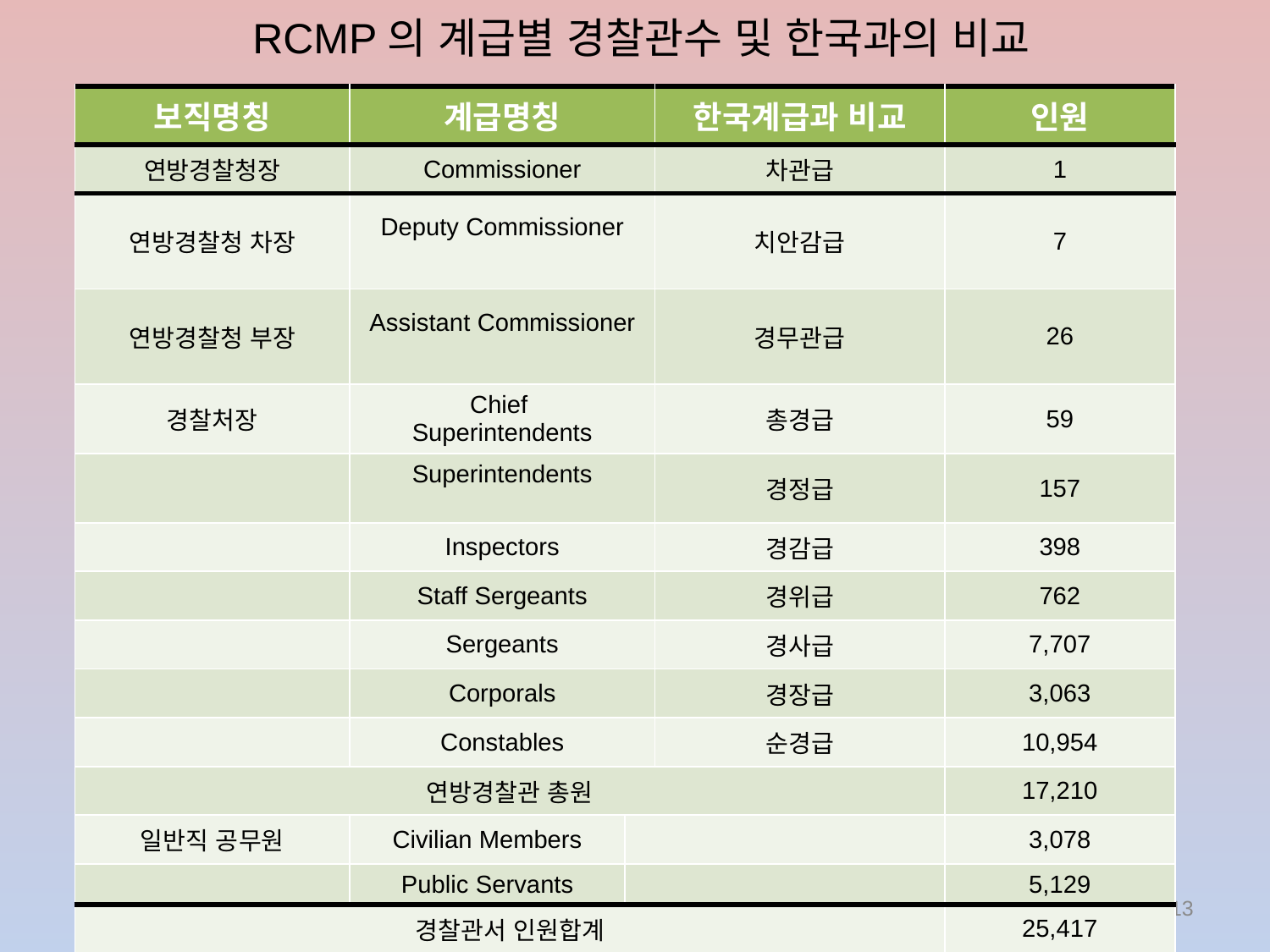

# RCMP의 계급별 경찰관수 및 한국과의 비교
| 보직명칭 | 계급명칭 |  | 한국계급과 비교 | 인원 |
| --- | --- | --- | --- | --- |
| 연방경찰청장 | Commissioner |  | 차관급 | 1 |
| 연방경찰청 차장 | Deputy Commissioner |  | 치안감급 | 7 |
| 연방경찰청 부장 | Assistant Commissioner |  | 경무관급 | 26 |
| 경찰처장 | Chief Superintendents |  | 총경급 | 59 |
|  | Superintendents |  | 경정급 | 157 |
|  | Inspectors |  | 경감급 | 398 |
|  | Staff Sergeants |  | 경위급 | 762 |
|  | Sergeants |  | 경사급 | 7,707 |
|  | Corporals |  | 경장급 | 3,063 |
|  | Constables |  | 순경급 | 10,954 |
| 연방경찰관 총원 |  |  |  | 17,210 |
| 일반직 공무원 | Civilian Members |  |  | 3,078 |
|  | Public Servants |  |  | 5,129 |
| 경찰관서 인원합계 |  |  |  | 25,417 |
Police system in Canada
13